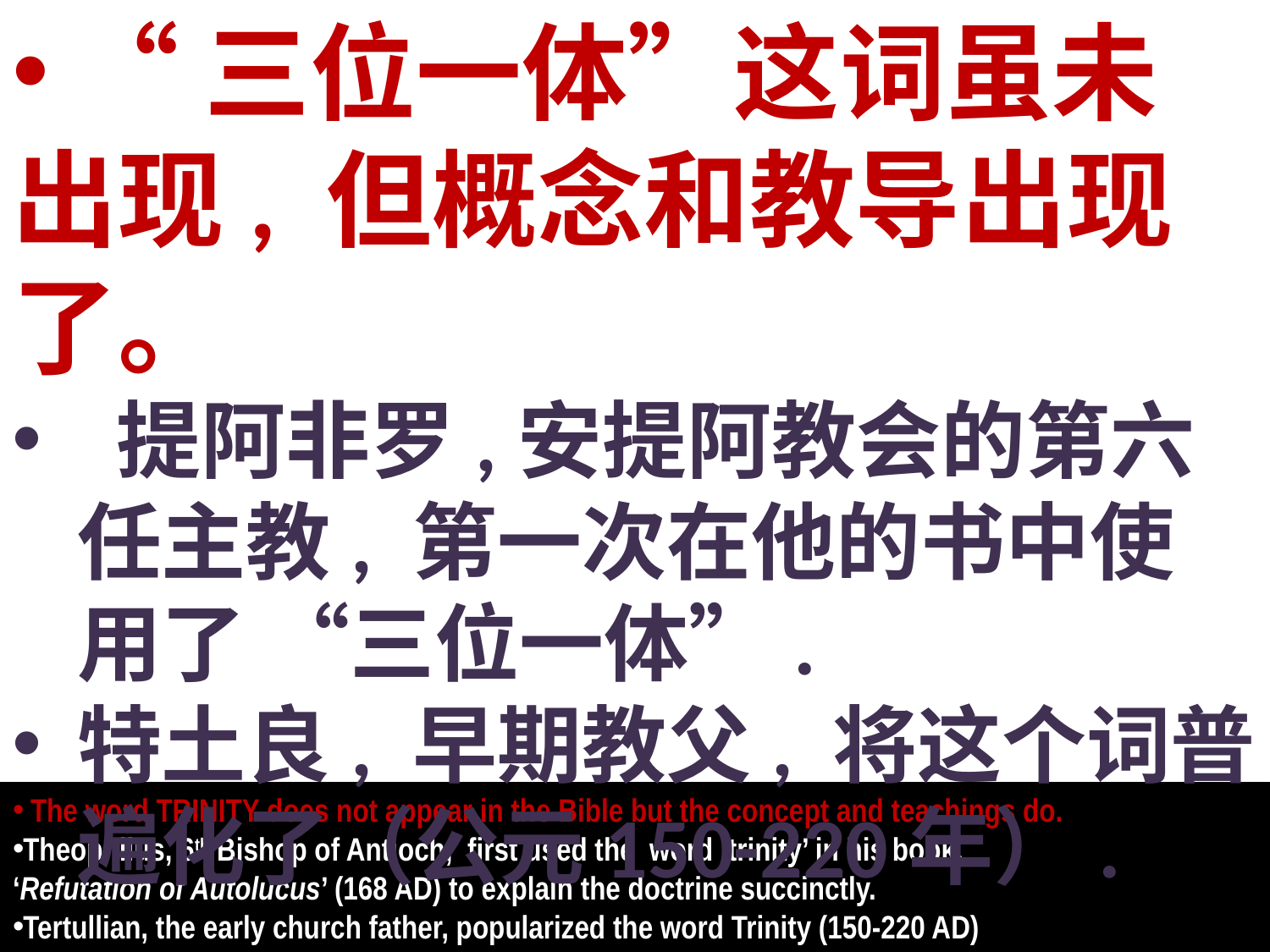

“三位一体”这词虽未出现, 但概念和教导出现了。
 提阿非罗,安提阿教会的第六任主教, 第一次在他的书中使用了 “三位一体”.
特土良, 早期教父, 将这个词普遍化了（公元150-220年）.
 The word TRINITY does not appear in the Bible but the concept and teachings do.
Theophilus, 6th Bishop of Antioch,  first used the  word ‘trinity’ in his book,                  	‘Refutation of Autolucus’ (168 AD) to explain the doctrine succinctly.
Tertullian, the early church father, popularized the word Trinity (150-220 AD)